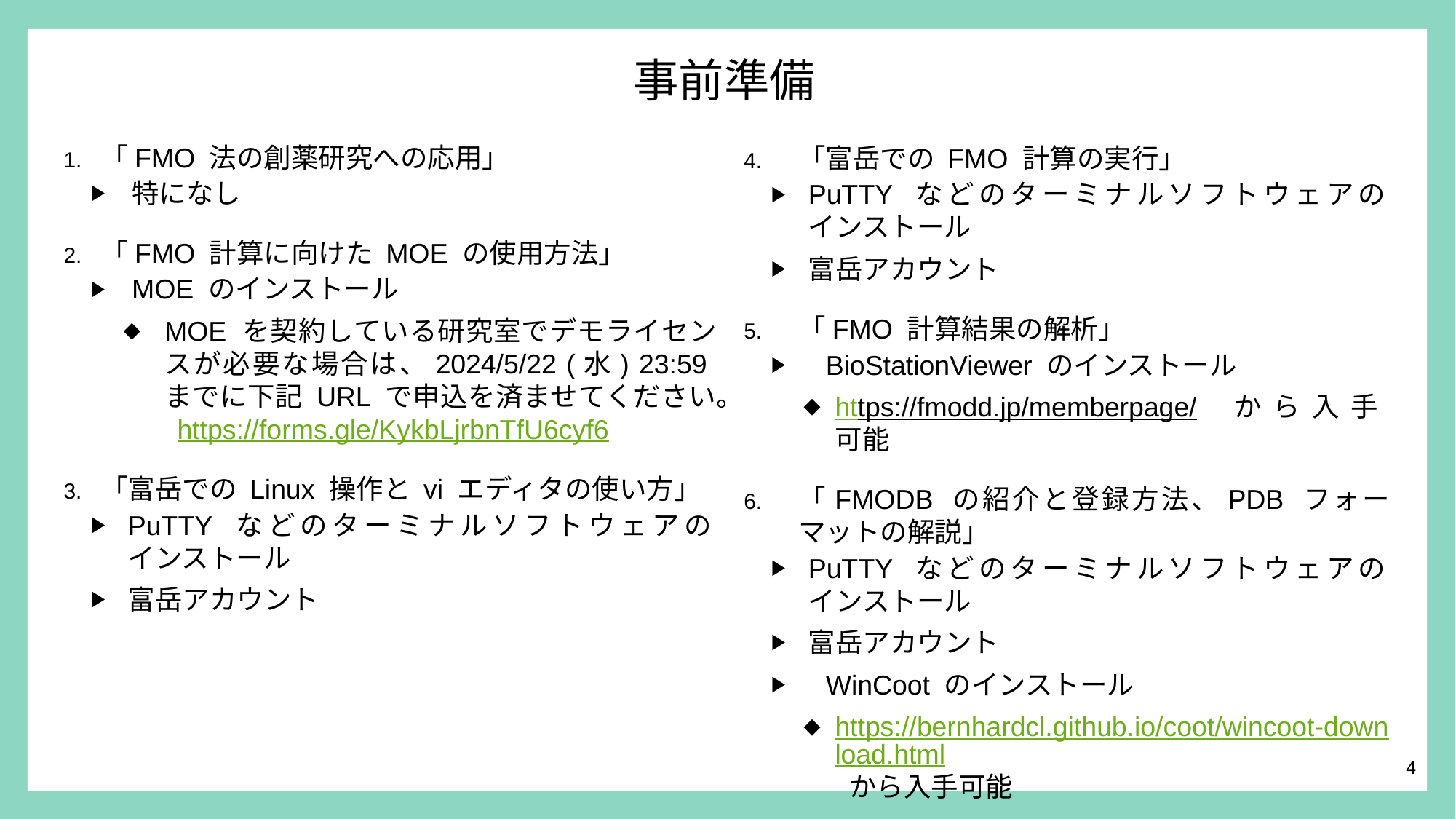

# 事前準備
「FMO 法の創薬研究への応用」
特になし
「FMO 計算に向けた MOE の使用方法」
MOE のインストール
MOE を契約している研究室でデモライセンスが必要な場合は、2024/5/22 (水) 23:59
までに下記 URL で申込を済ませてください。 https://forms.gle/KykbLjrbnTfU6cyf6
「富岳での Linux 操作と vi エディタの使い方」
PuTTY などのターミナルソフトウェアの
インストール
富岳アカウント

「富岳での FMO 計算の実行」
PuTTY などのターミナルソフトウェアの
インストール
富岳アカウント
「FMO 計算結果の解析」
BioStationViewer のインストール
https://fmodd.jp/memberpage/ から入手
可能
「FMODB の紹介と登録方法、PDB フォーマットの解説」
PuTTY などのターミナルソフトウェアの
インストール
富岳アカウント
WinCoot のインストール
https://bernhardcl.github.io/coot/wincoot-download.html から入手可能

4